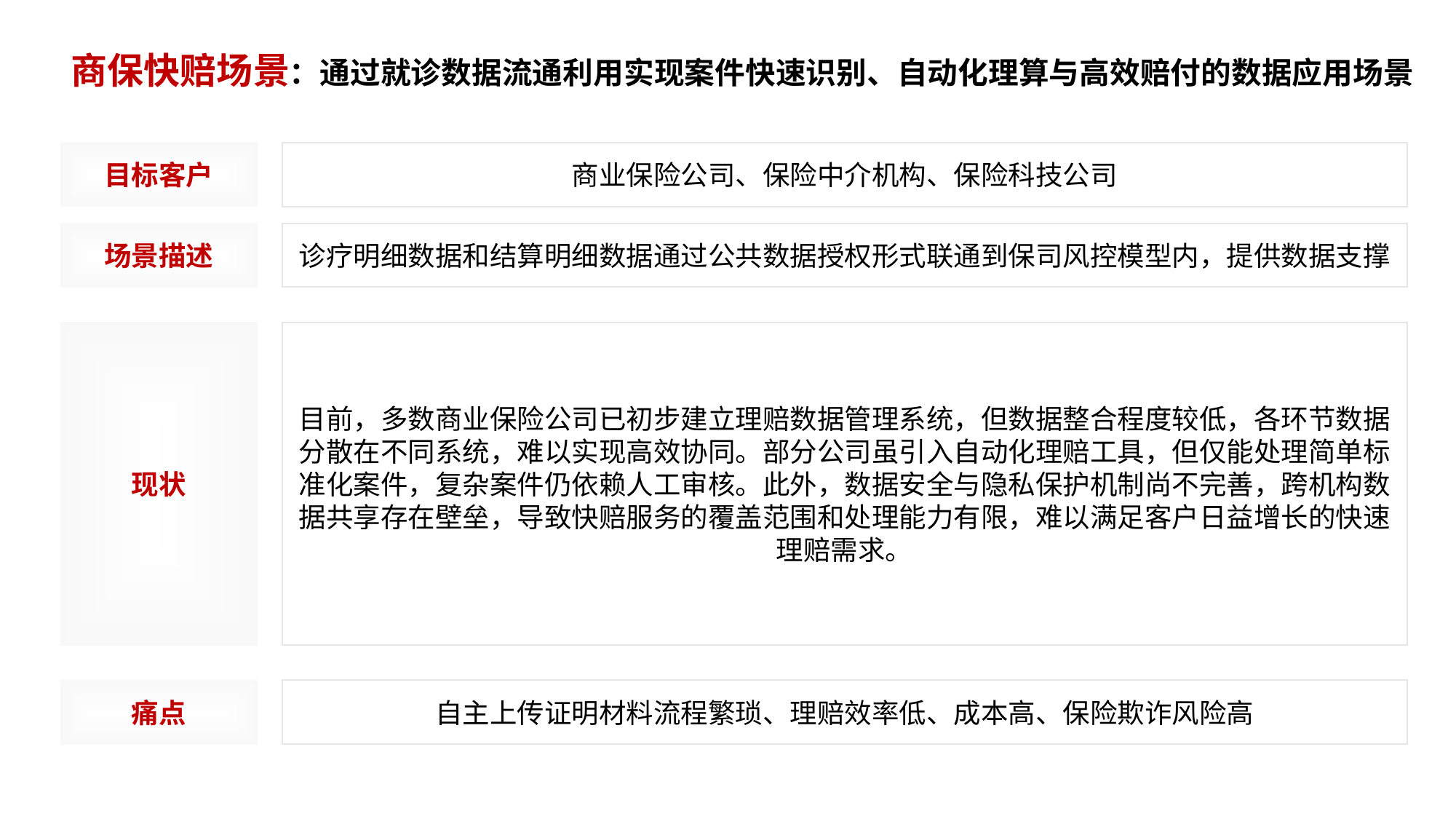

商保快赔场景：通过就诊数据流通利用实现案件快速识别、自动化理算与高效赔付的数据应用场景
目标客户
商业保险公司、保险中介机构、保险科技公司
场景描述
诊疗明细数据和结算明细数据通过公共数据授权形式联通到保司风控模型内，提供数据支撑
现状
目前，多数商业保险公司已初步建立理赔数据管理系统，但数据整合程度较低，各环节数据分散在不同系统，难以实现高效协同。部分公司虽引入自动化理赔工具，但仅能处理简单标准化案件，复杂案件仍依赖人工审核。此外，数据安全与隐私保护机制尚不完善，跨机构数据共享存在壁垒，导致快赔服务的覆盖范围和处理能力有限，难以满足客户日益增长的快速理赔需求。
痛点
自主上传证明材料流程繁琐、理赔效率低、成本高、保险欺诈风险高